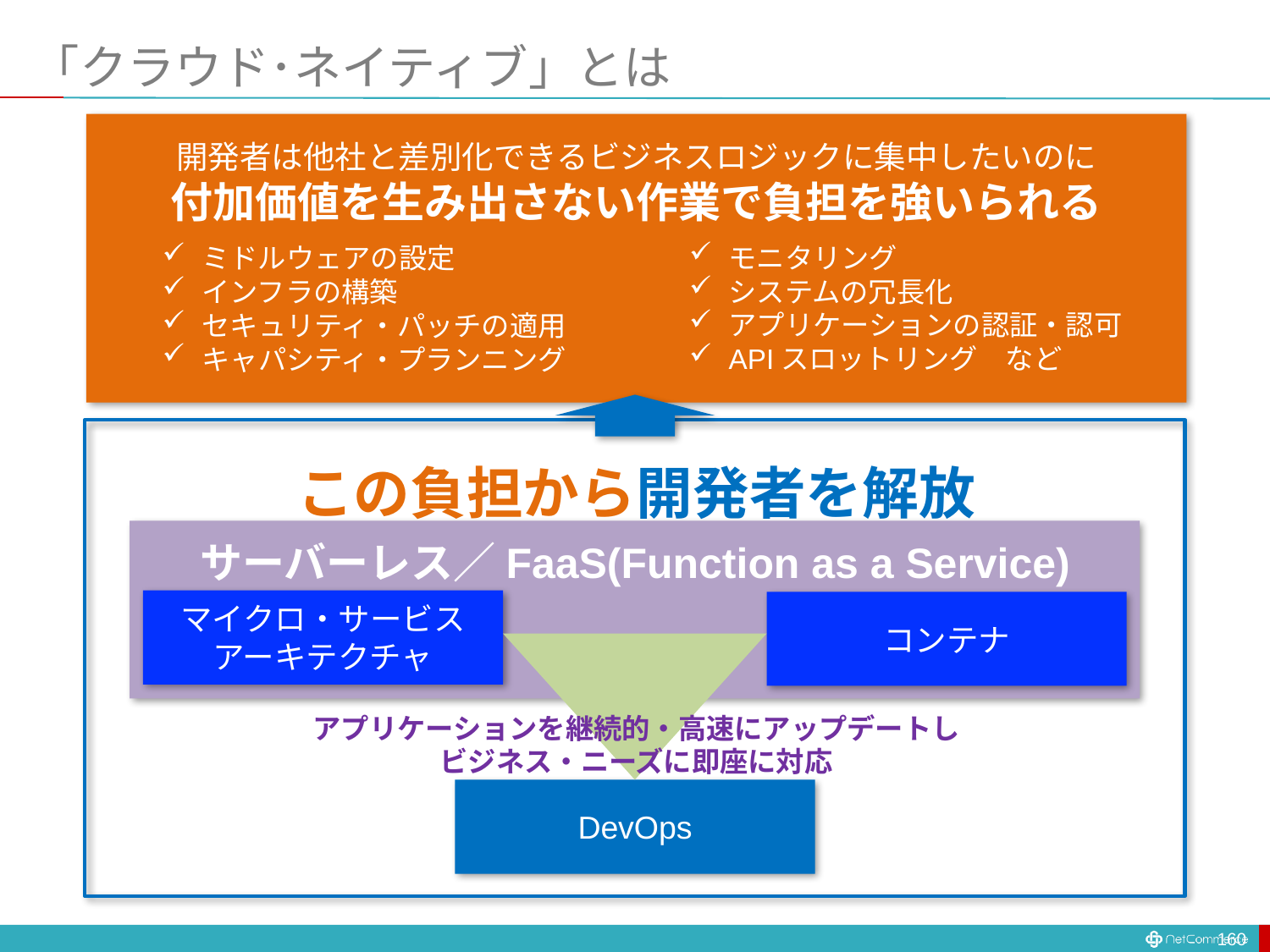

# 「クラウド･ネイティブ」とは

開発者は他社と差別化できるビジネスロジックに集中したいのに
付加価値を生み出さない作業で負担を強いられる
モニタリング
システムの冗長化
アプリケーションの認証・認可
APIスロットリング　など
ミドルウェアの設定
インフラの構築
セキュリティ・パッチの適用
キャパシティ・プランニング

この負担から開発者を解放

サーバーレス／FaaS(Function as a Service)
マイクロ・サービス
アーキテクチャ
コンテナ

アプリケーションを継続的・高速にアップデートし
ビジネス・ニーズに即座に対応
DevOps
160